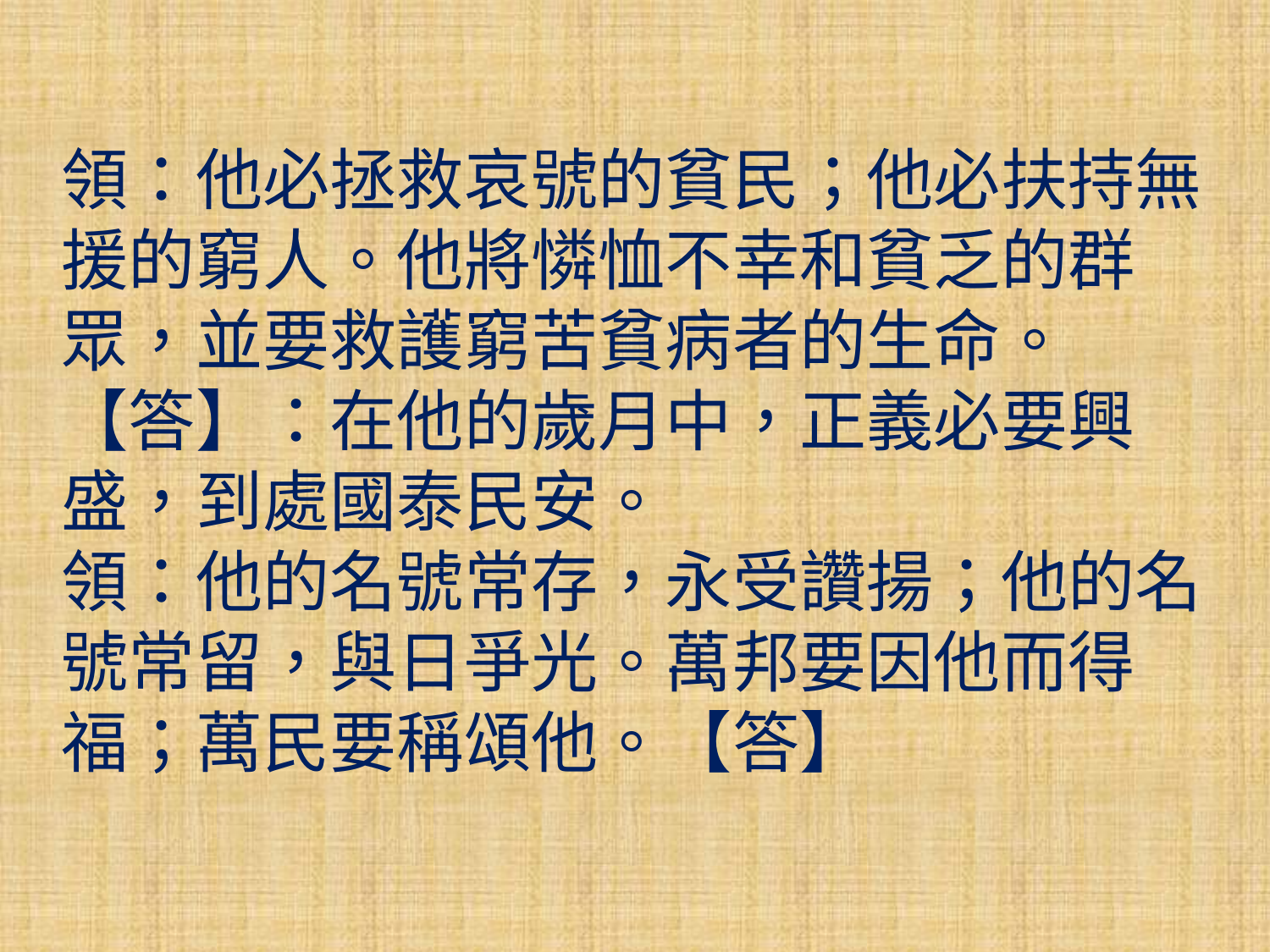

# 領：他必拯救哀號的貧民；他必扶持無援的窮人。他將憐恤不幸和貧乏的群眾，並要救護窮苦貧病者的生命。 【答】：在他的歲月中，正義必要興盛，到處國泰民安。 領：他的名號常存，永受讚揚；他的名號常留，與日爭光。萬邦要因他而得福；萬民要稱頌他。【答】